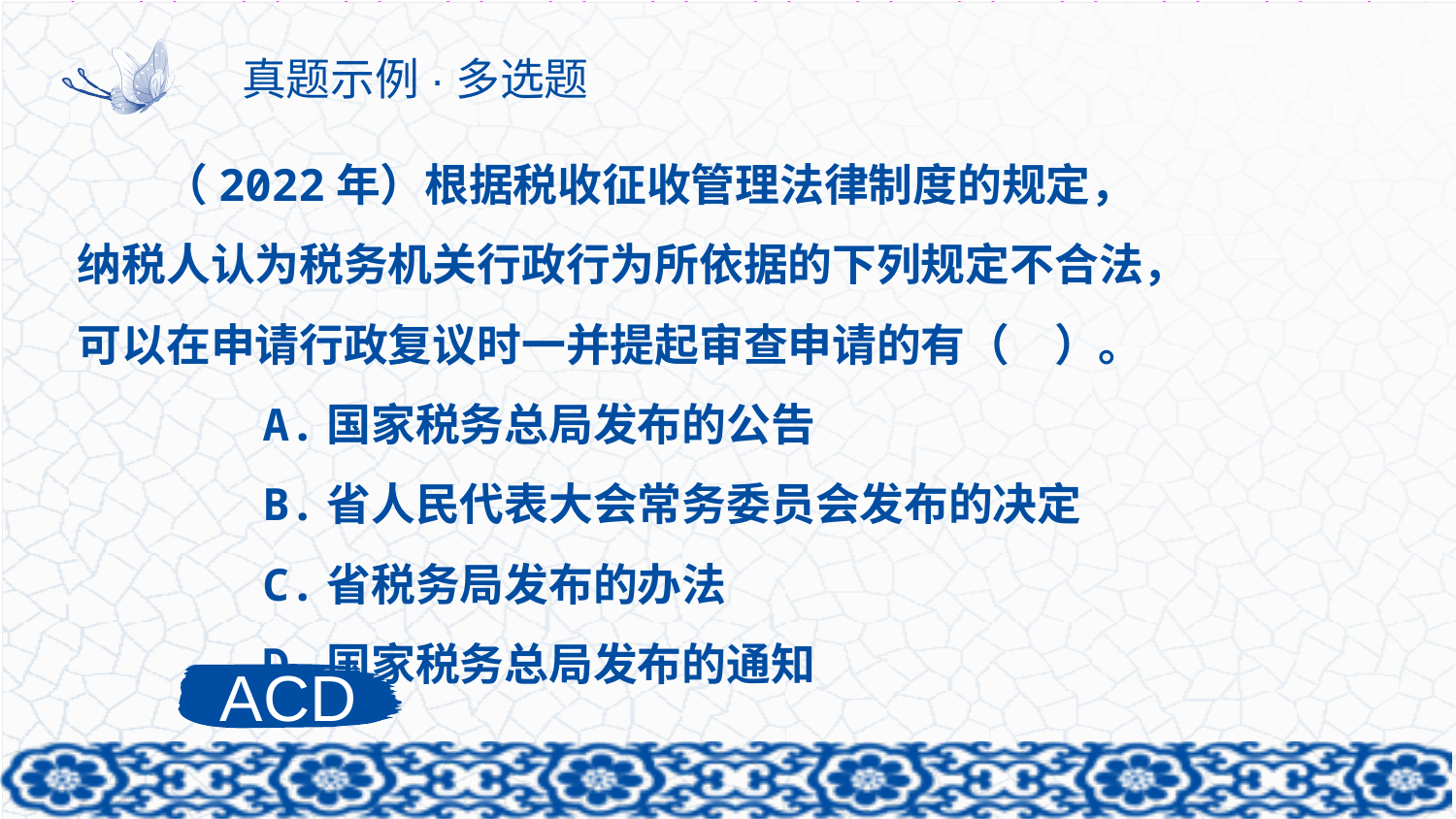

# 真题示例·多选题
（2022年）根据税收征收管理法律制度的规定，纳税人认为税务机关行政行为所依据的下列规定不合法，可以在申请行政复议时一并提起审查申请的有（　）。
　　A.国家税务总局发布的公告
　　B.省人民代表大会常务委员会发布的决定
　　C.省税务局发布的办法
　　D.国家税务总局发布的通知
ACD